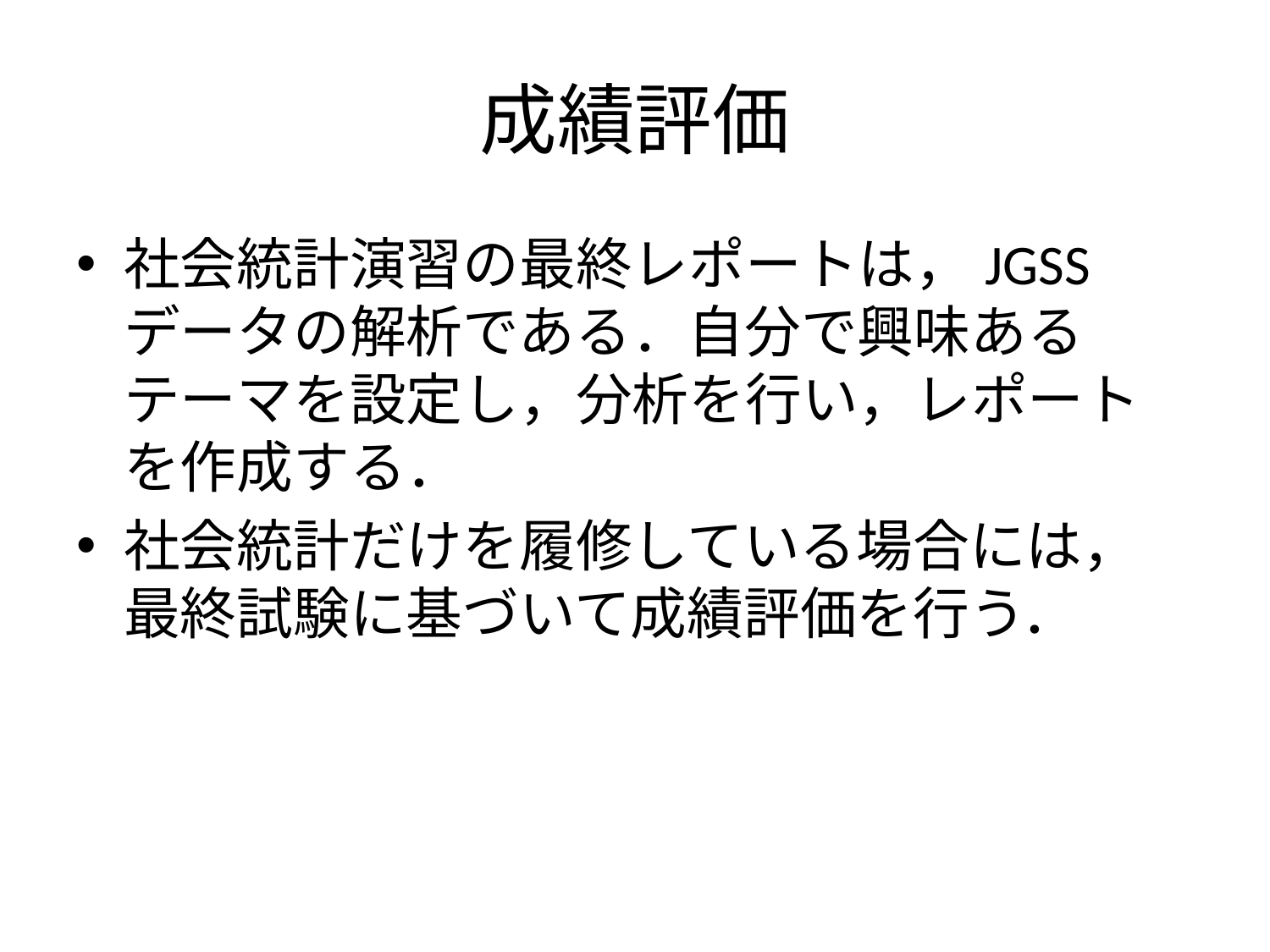

# 成績評価
社会統計演習の最終レポートは，JGSSデータの解析である．自分で興味あるテーマを設定し，分析を行い，レポートを作成する．
社会統計だけを履修している場合には，最終試験に基づいて成績評価を行う．